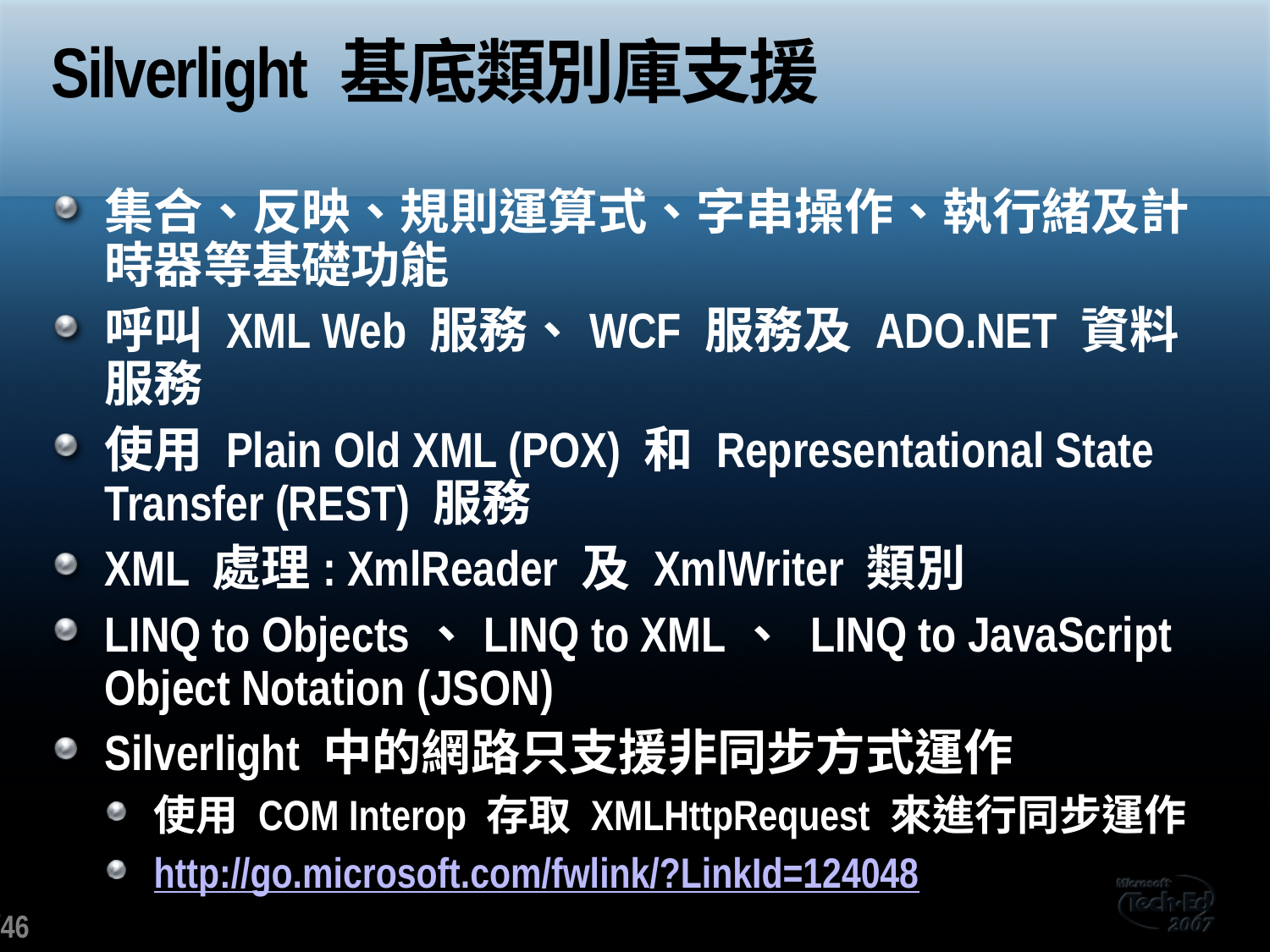

# Silverlight 基底類別庫支援
集合、反映、規則運算式、字串操作、執行緒及計時器等基礎功能
呼叫 XML Web 服務、WCF 服務及 ADO.NET 資料服務
使用 Plain Old XML (POX) 和 Representational State Transfer (REST) 服務
XML 處理: XmlReader 及 XmlWriter 類別
LINQ to Objects、LINQ to XML、 LINQ to JavaScript Object Notation (JSON)
Silverlight 中的網路只支援非同步方式運作
使用 COM Interop 存取 XMLHttpRequest 來進行同步運作
http://go.microsoft.com/fwlink/?LinkId=124048